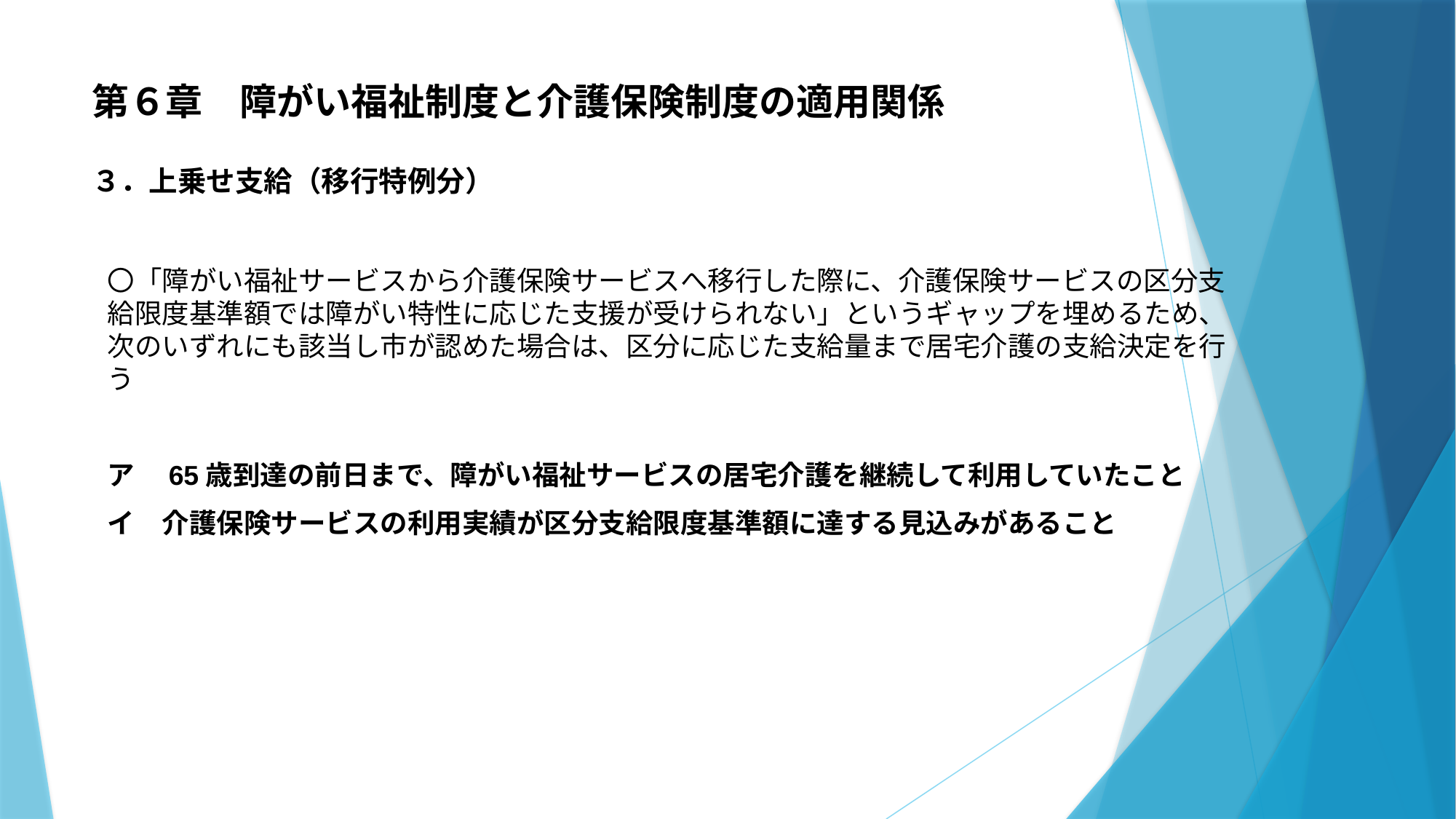

# 第６章　障がい福祉制度と介護保険制度の適用関係 ３．上乗せ支給（移行特例分）
〇「障がい福祉サービスから介護保険サービスへ移行した際に、介護保険サービスの区分支給限度基準額では障がい特性に応じた支援が受けられない」というギャップを埋めるため、次のいずれにも該当し市が認めた場合は、区分に応じた支給量まで居宅介護の支給決定を行う

ア　65歳到達の前日まで、障がい福祉サービスの居宅介護を継続して利用していたこと
イ　介護保険サービスの利用実績が区分支給限度基準額に達する見込みがあること